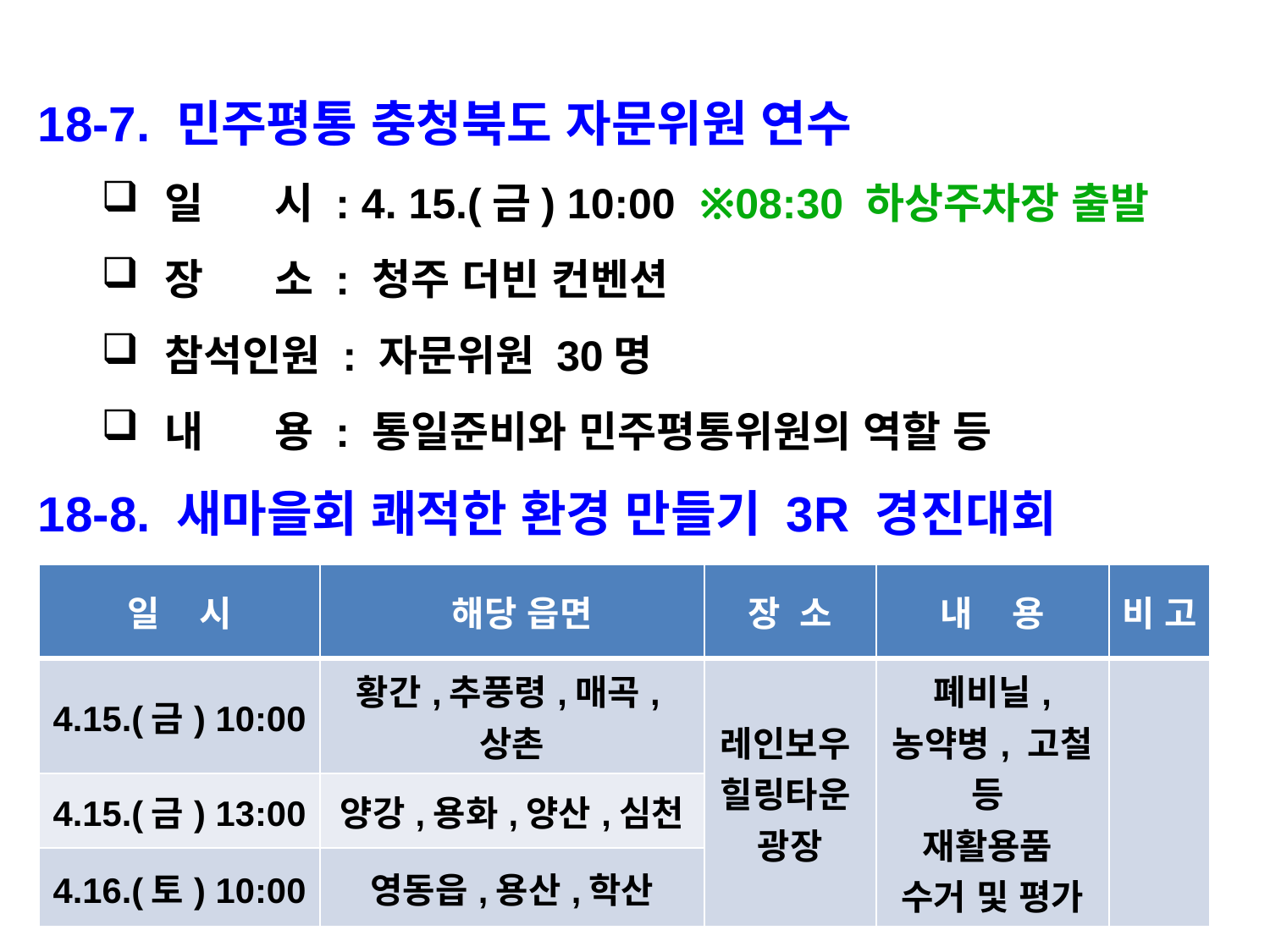

18-7. 민주평통 충청북도 자문위원 연수
일      시 : 4. 15.(금) 10:00  ※08:30 하상주차장 출발
장      소 : 청주 더빈 컨벤션
참석인원 : 자문위원 30명
내      용 : 통일준비와 민주평통위원의 역할 등
18-8. 새마을회 쾌적한 환경 만들기 3R 경진대회
| 일 시 | 해당 읍면 | 장 소 | 내 용 | 비 고 |
| --- | --- | --- | --- | --- |
| 4.15.(금) 10:00 | 황간,추풍령,매곡,상촌 | 레인보우 힐링타운 광장 | 폐비닐, 농약병, 고철 등 재활용품 수거 및 평가 |  |
| 4.15.(금) 13:00 | 양강,용화,양산,심천 |  |  |  |
| 4.16.(토) 10:00 | 영동읍,용산,학산 |  |  |  |